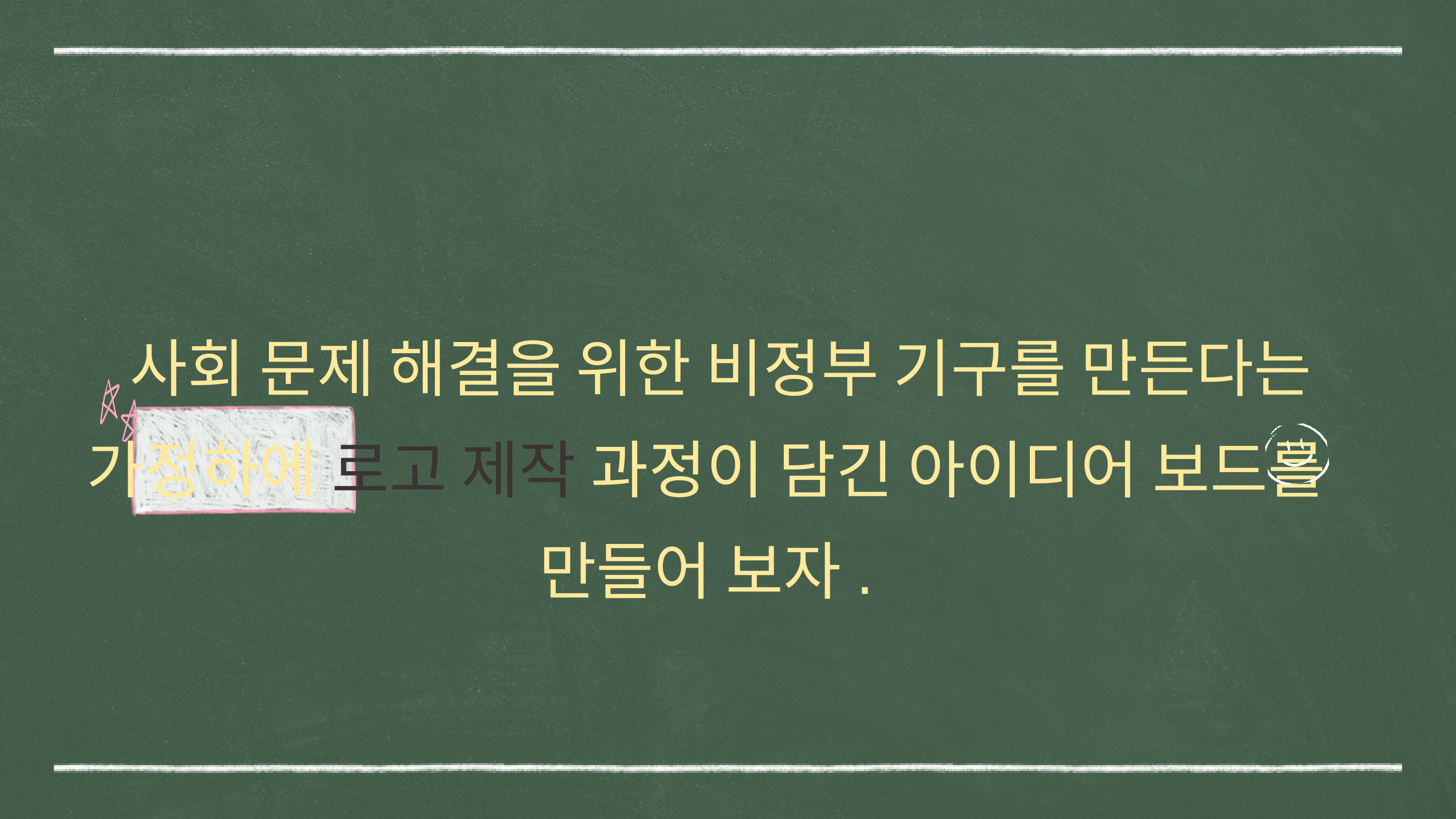

사회 문제 해결을 위한 비정부 기구를 만든다는 가정하에 로고 제작 과정이 담긴 아이디어 보드를 만들어 보자.